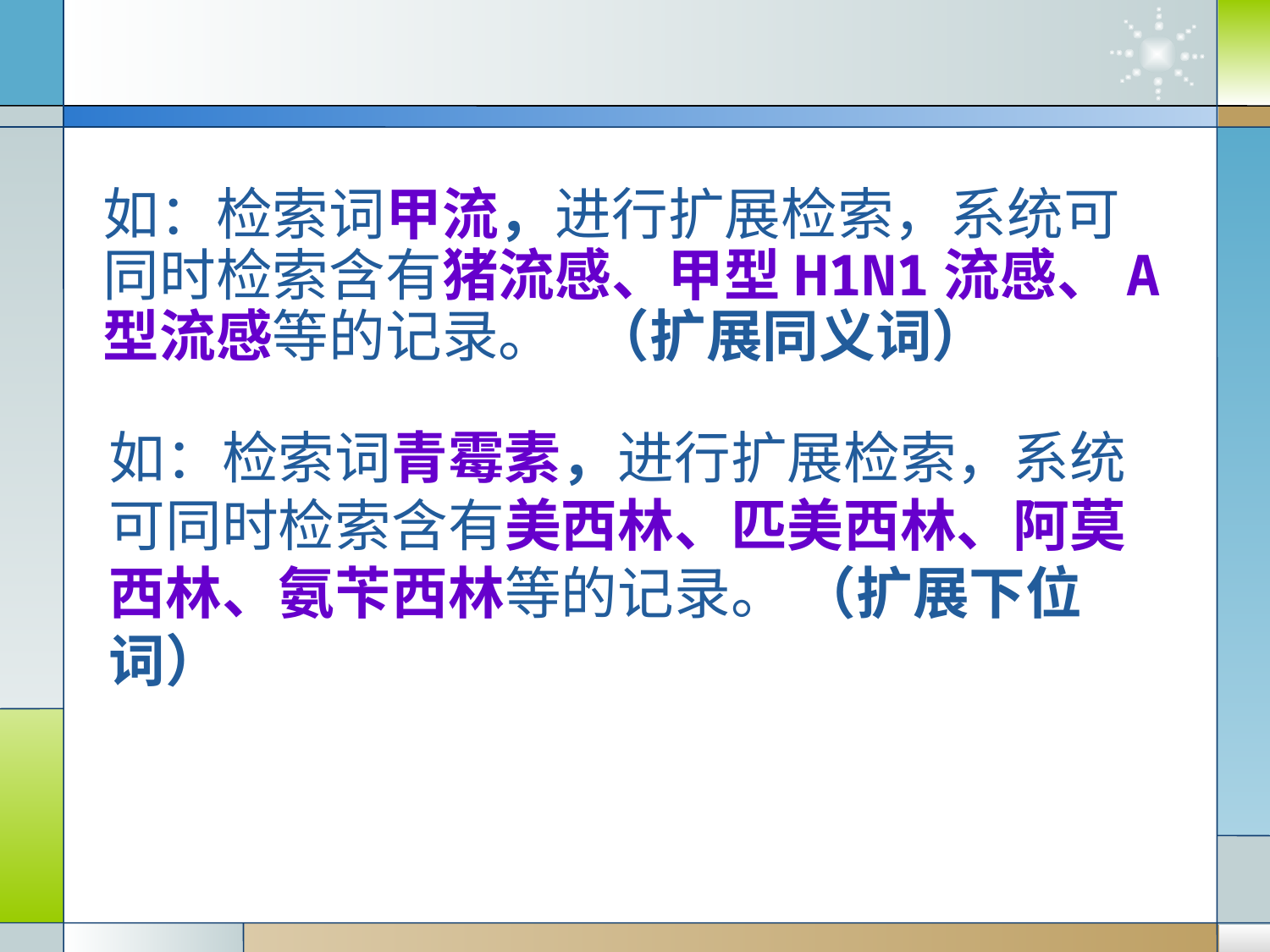

如：检索词甲流，进行扩展检索，系统可同时检索含有猪流感、甲型H1N1流感、A型流感等的记录。   （扩展同义词）
如：检索词青霉素，进行扩展检索，系统可同时检索含有美西林、匹美西林、阿莫西林、氨苄西林等的记录。 （扩展下位词）